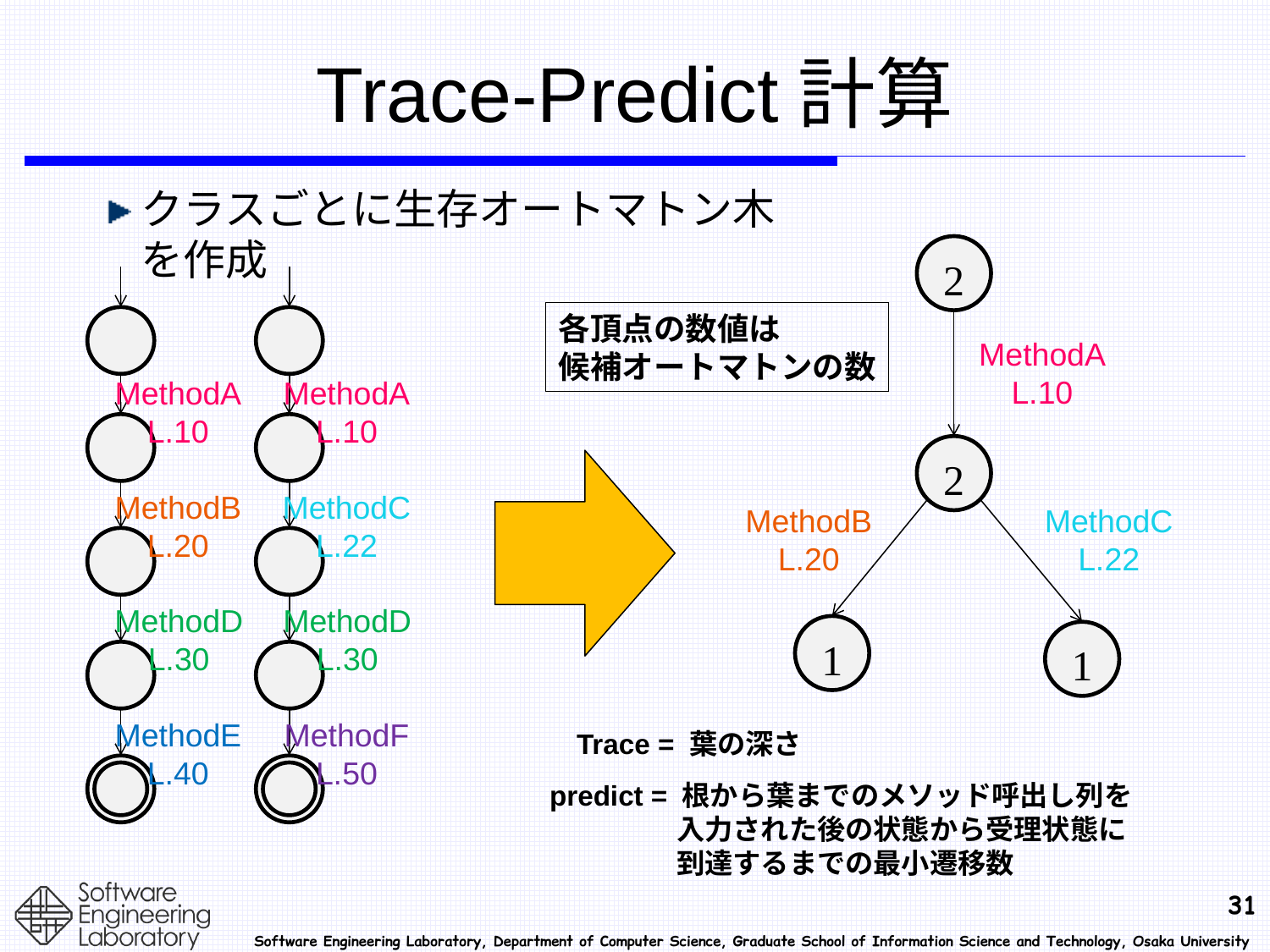

# Trace-Predict計算
クラスごとに生存オートマトン木を作成
2

MethodA
L.10

MethodB
L.20

MethodD
L.30

MethodE
L.40

MethodA
L.10

MethodC
L.22

MethodD
L.30

MethodF
L.50

各頂点の数値は
候補オートマトンの数
MethodA
L.10
2

MethodB
L.20
MethodC
L.22
1
1
Trace = 葉の深さ
predict = 根から葉までのメソッド呼出し列を
	入力された後の状態から受理状態に
	到達するまでの最小遷移数